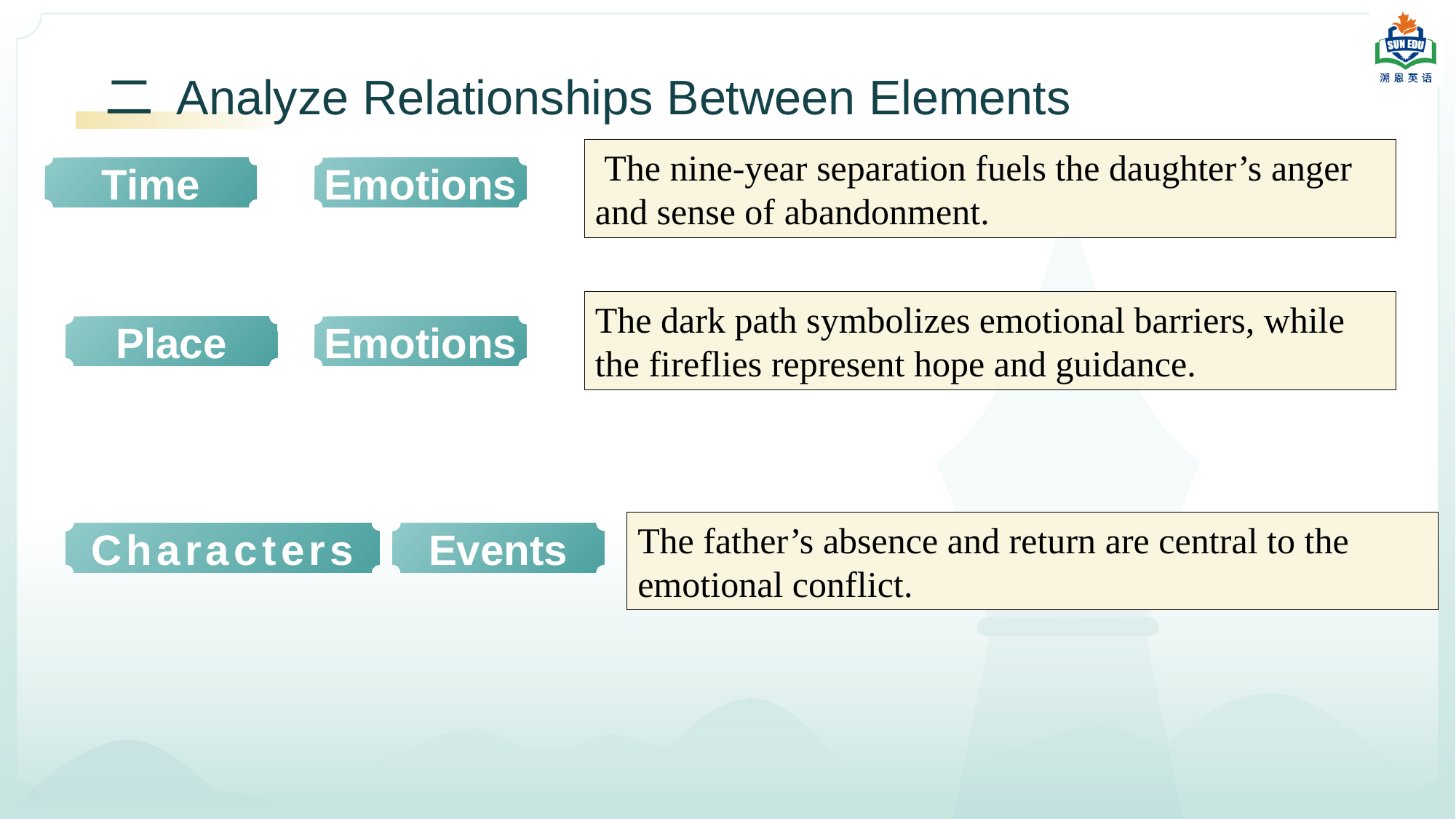

二 Analyze Relationships Between Elements
 The nine-year separation fuels the daughter’s anger and sense of abandonment.
Time
Emotions
The dark path symbolizes emotional barriers, while the fireflies represent hope and guidance.
Place
Emotions
The father’s absence and return are central to the emotional conflict.
Characters
Events